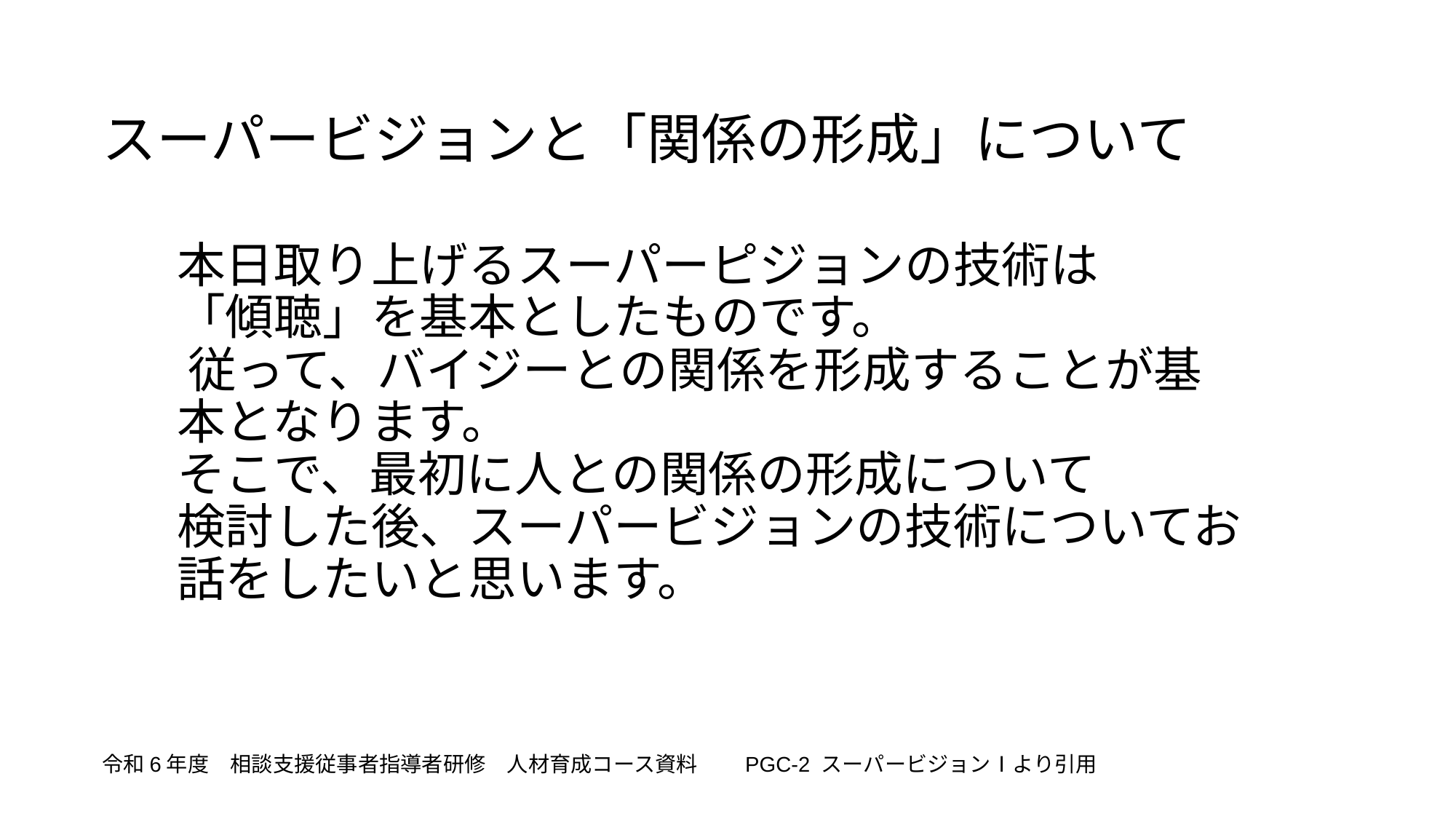

スーパービジョンと「関係の形成」について
# 本日取り上げるスーパーピジョンの技術は 「傾聴」を基本としたものです。 従って、バイジーとの関係を形成することが基本となります。 そこで、最初に人との関係の形成について 検討した後、スーパービジョンの技術についてお話をしたいと思います。
令和6年度　相談支援従事者指導者研修　人材育成コース資料　　PGC-2 スーパービジョンⅠより引用